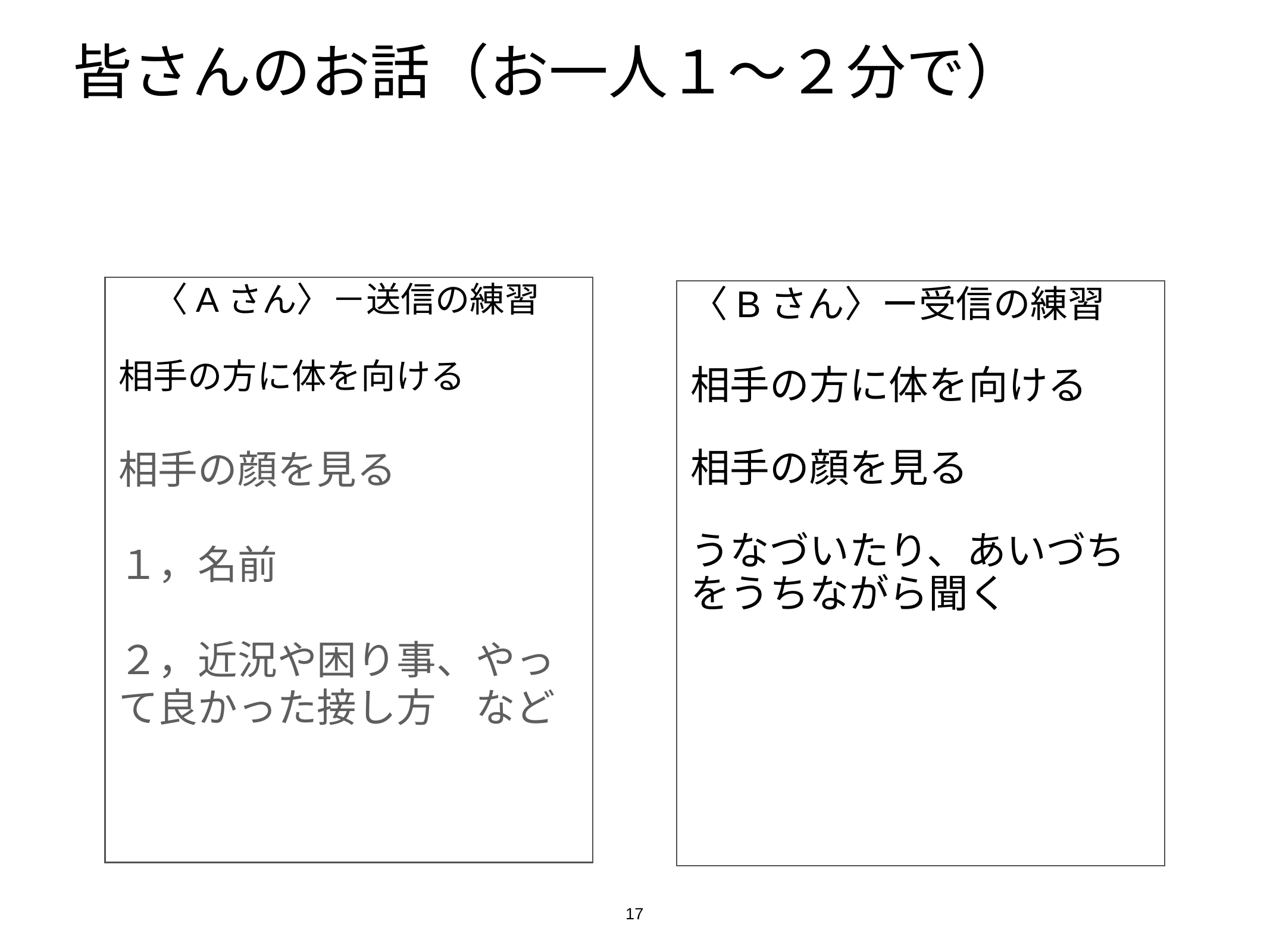

# 皆さんのお話（お一人１～２分で）

　〈Aさん〉－送信の練習
相手の方に体を向ける

相手の顔を見る

１，名前

２，近況や困り事、やって良かった接し方　など

〈Bさん〉ー受信の練習
相手の方に体を向ける
相手の顔を見る
うなづいたり、あいづちをうちながら聞く

17